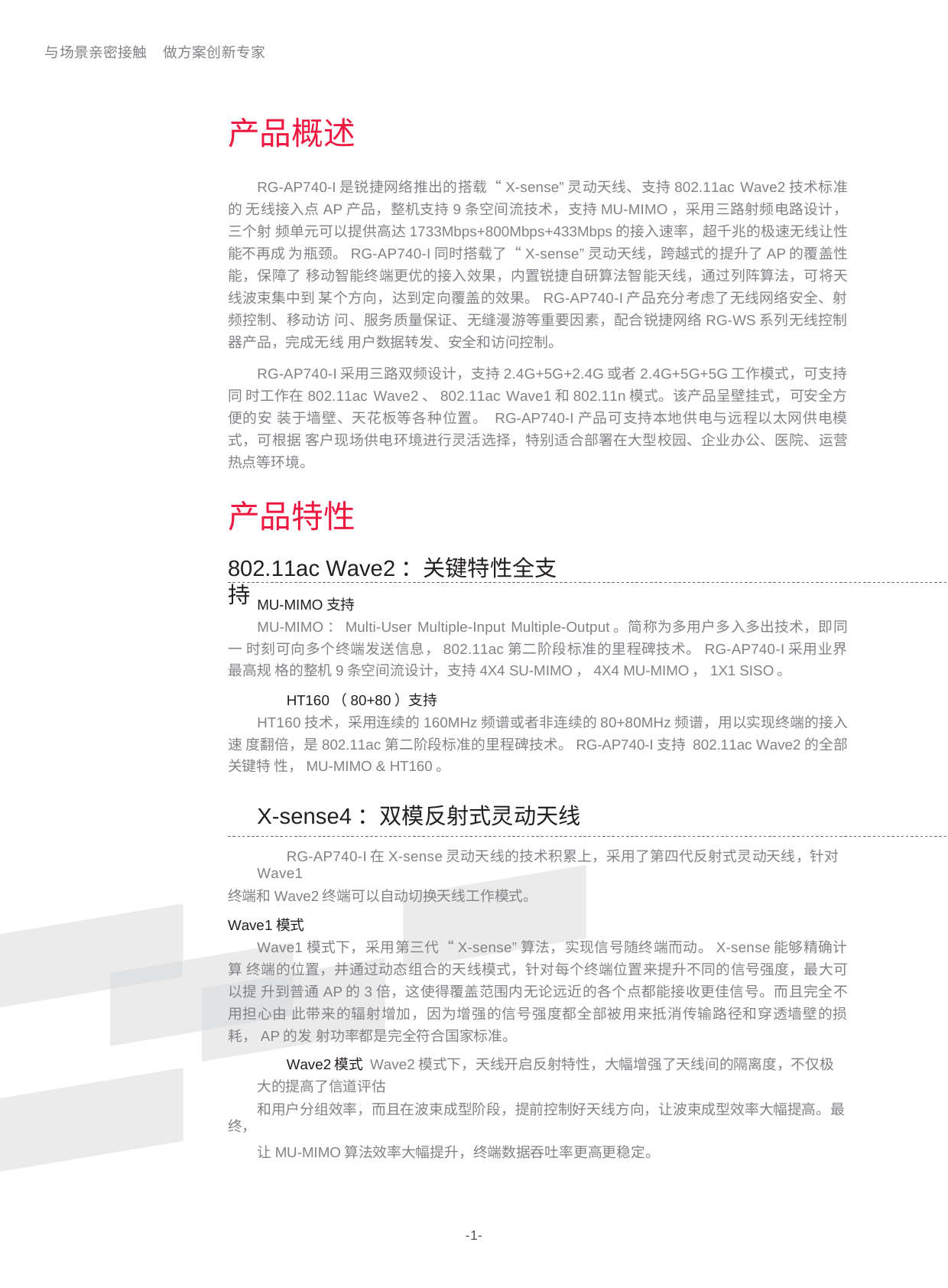

与场景亲密接触
做方案创新专家
产品概述
RG-AP740-I是锐捷网络推出的搭载“X-sense”灵动天线、支持802.11ac Wave2技术标准的 无线接入点AP产品，整机支持9条空间流技术，支持MU-MIMO，采用三路射频电路设计，三个射 频单元可以提供高达1733Mbps+800Mbps+433Mbps的接入速率，超千兆的极速无线让性能不再成 为瓶颈。RG-AP740-I同时搭载了“X-sense”灵动天线，跨越式的提升了AP的覆盖性能，保障了 移动智能终端更优的接入效果，内置锐捷自研算法智能天线，通过列阵算法，可将天线波束集中到 某个方向，达到定向覆盖的效果。RG-AP740-I产品充分考虑了无线网络安全、射频控制、移动访 问、服务质量保证、无缝漫游等重要因素，配合锐捷网络RG-WS系列无线控制器产品，完成无线 用户数据转发、安全和访问控制。
RG-AP740-I采用三路双频设计，支持2.4G+5G+2.4G或者2.4G+5G+5G工作模式，可支持同 时工作在802.11ac Wave2、802.11ac Wave1和802.11n模式。该产品呈壁挂式，可安全方便的安 装于墙壁、天花板等各种位置。 RG-AP740-I产品可支持本地供电与远程以太网供电模式，可根据 客户现场供电环境进行灵活选择，特别适合部署在大型校园、企业办公、医院、运营热点等环境。
产品特性
802.11ac Wave2：关键特性全支持

MU-MIMO支持
MU-MIMO：Multi-User Multiple-Input Multiple-Output。简称为多用户多入多出技术，即同一 时刻可向多个终端发送信息，802.11ac第二阶段标准的里程碑技术。RG-AP740-I采用业界最高规 格的整机9条空间流设计，支持4X4 SU-MIMO，4X4 MU-MIMO，1X1 SISO。
HT160（80+80）支持
HT160技术，采用连续的160MHz频谱或者非连续的80+80MHz频谱，用以实现终端的接入速 度翻倍，是802.11ac第二阶段标准的里程碑技术。RG-AP740-I支持 802.11ac Wave2的全部关键特 性，MU-MIMO & HT160。

X-sense4：双模反射式灵动天线
RG-AP740-I在X-sense灵动天线的技术积累上，采用了第四代反射式灵动天线，针对Wave1
终端和Wave2终端可以自动切换天线工作模式。
Wave1模式
Wave1模式下，采用第三代“X-sense”算法，实现信号随终端而动。X-sense能够精确计算 终端的位置，并通过动态组合的天线模式，针对每个终端位置来提升不同的信号强度，最大可以提 升到普通AP的3倍，这使得覆盖范围内无论远近的各个点都能接收更佳信号。而且完全不用担心由 此带来的辐射增加，因为增强的信号强度都全部被用来抵消传输路径和穿透墙壁的损耗，AP的发 射功率都是完全符合国家标准。
Wave2模式 Wave2模式下，天线开启反射特性，大幅增强了天线间的隔离度，不仅极大的提高了信道评估
和用户分组效率，而且在波束成型阶段，提前控制好天线方向，让波束成型效率大幅提高。最终，
让MU-MIMO算法效率大幅提升，终端数据吞吐率更高更稳定。

-1-